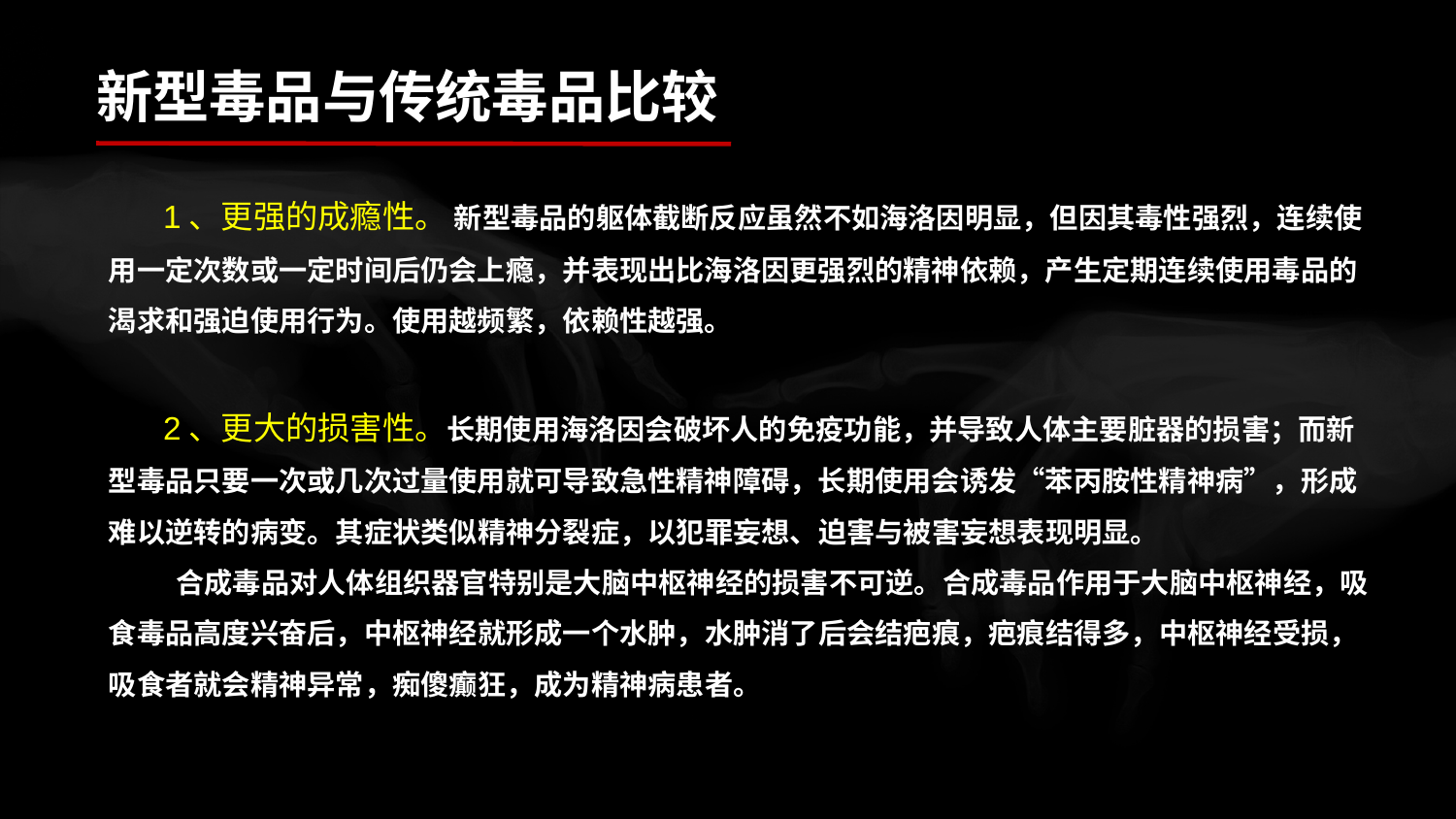

新型毒品与传统毒品比较
1、更强的成瘾性。 新型毒品的躯体截断反应虽然不如海洛因明显，但因其毒性强烈，连续使用一定次数或一定时间后仍会上瘾，并表现出比海洛因更强烈的精神依赖，产生定期连续使用毒品的渴求和强迫使用行为。使用越频繁，依赖性越强。
2、更大的损害性。长期使用海洛因会破坏人的免疫功能，并导致人体主要脏器的损害；而新型毒品只要一次或几次过量使用就可导致急性精神障碍，长期使用会诱发“苯丙胺性精神病”，形成难以逆转的病变。其症状类似精神分裂症，以犯罪妄想、迫害与被害妄想表现明显。
 合成毒品对人体组织器官特别是大脑中枢神经的损害不可逆。合成毒品作用于大脑中枢神经，吸食毒品高度兴奋后，中枢神经就形成一个水肿，水肿消了后会结疤痕，疤痕结得多，中枢神经受损，吸食者就会精神异常，痴傻癫狂，成为精神病患者。